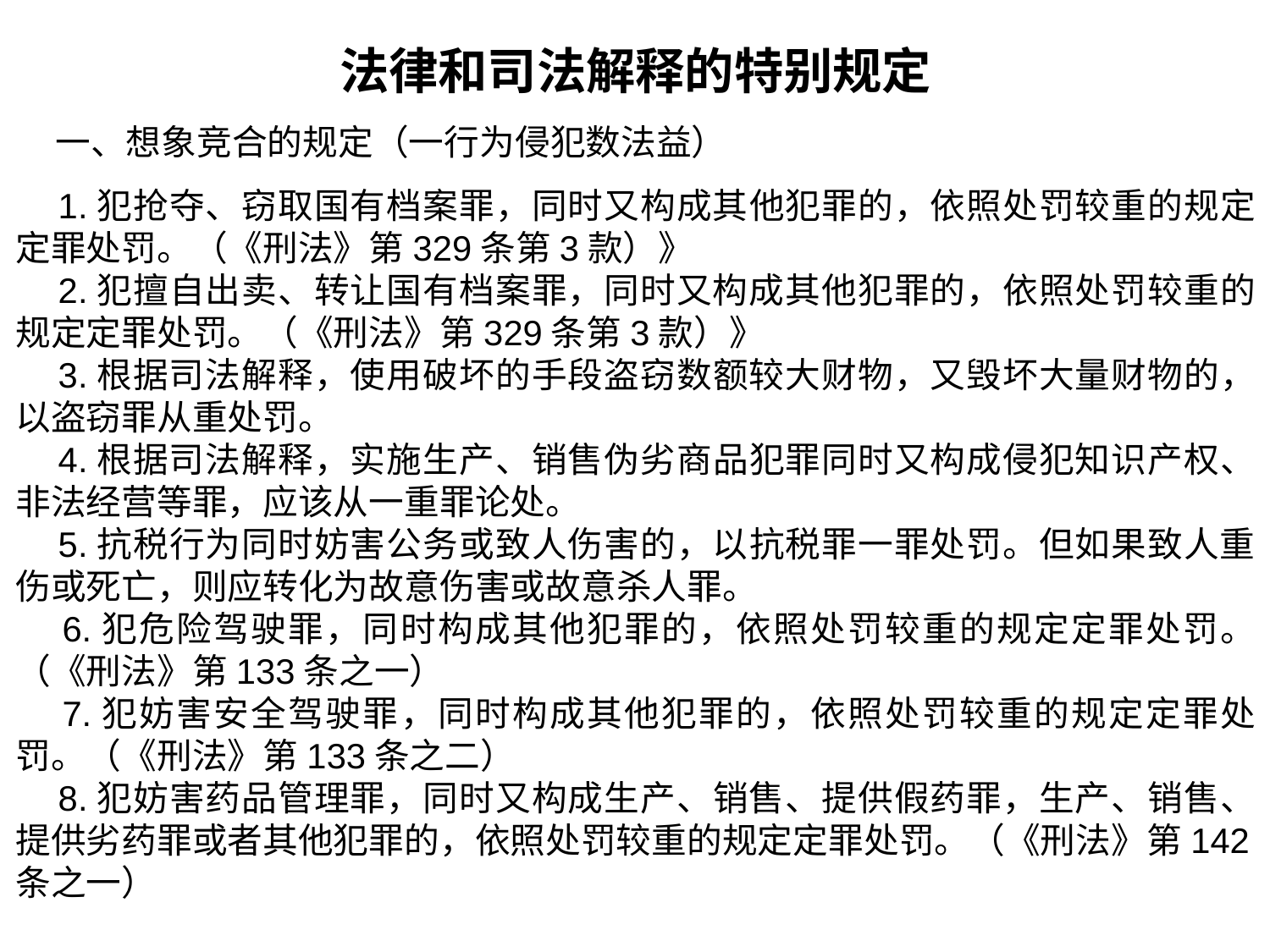

法律和司法解释的特别规定

    一、想象竞合的规定（一行为侵犯数法益）

    1.犯抢夺、窃取国有档案罪，同时又构成其他犯罪的，依照处罚较重的规定定罪处罚。（《刑法》第329条第3款）》
    2.犯擅自出卖、转让国有档案罪，同时又构成其他犯罪的，依照处罚较重的规定定罪处罚。（《刑法》第329条第3款）》
    3.根据司法解释，使用破坏的手段盗窃数额较大财物，又毁坏大量财物的，以盗窃罪从重处罚。
    4.根据司法解释，实施生产、销售伪劣商品犯罪同时又构成侵犯知识产权、非法经营等罪，应该从一重罪论处。
    5.抗税行为同时妨害公务或致人伤害的，以抗税罪一罪处罚。但如果致人重伤或死亡，则应转化为故意伤害或故意杀人罪。
    6.犯危险驾驶罪，同时构成其他犯罪的，依照处罚较重的规定定罪处罚。（《刑法》第133条之一）
    7.犯妨害安全驾驶罪，同时构成其他犯罪的，依照处罚较重的规定定罪处罚。（《刑法》第133条之二）
    8.犯妨害药品管理罪，同时又构成生产、销售、提供假药罪，生产、销售、提供劣药罪或者其他犯罪的，依照处罚较重的规定定罪处罚。（《刑法》第142条之一）